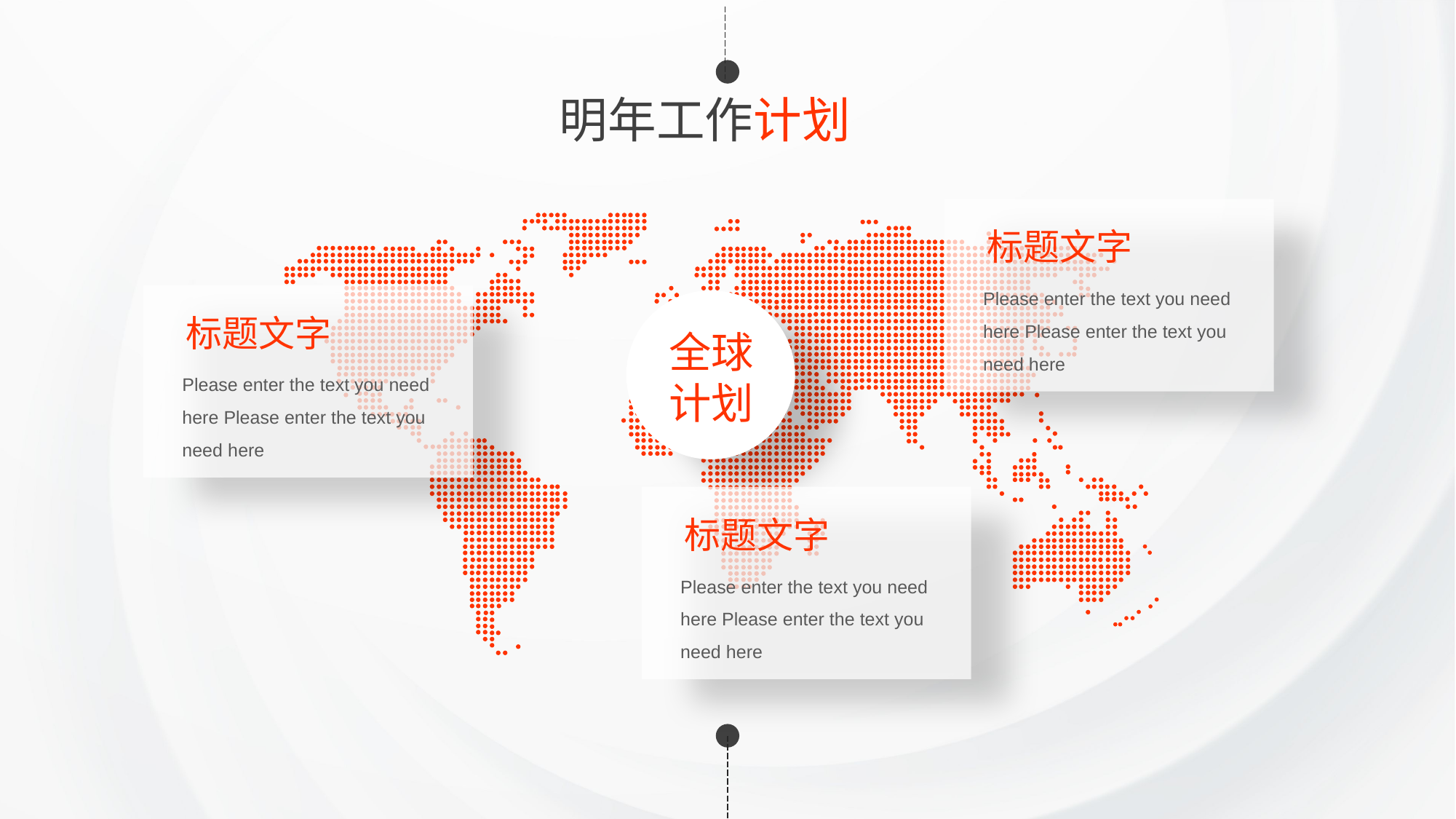

明年工作计划

标题文字
Please enter the text you need here Please enter the text you need here

标题文字
Please enter the text you need here Please enter the text you need here

全球计划

标题文字
Please enter the text you need here Please enter the text you need here